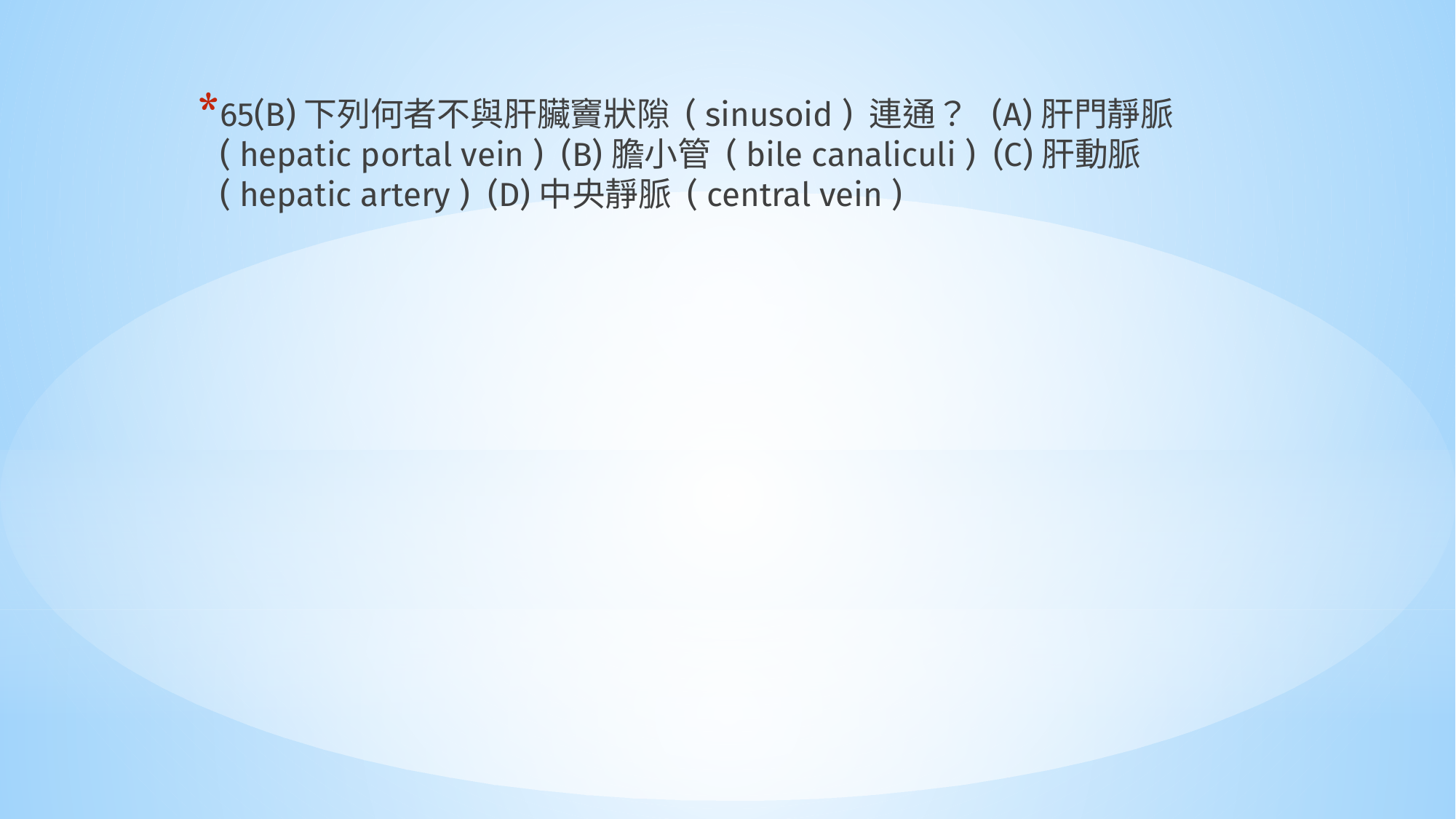

65(B)下列何者不與肝臟竇狀隙 ( sinusoid ) 連通？  (A)肝門靜脈 ( hepatic portal vein )  (B)膽小管 ( bile canaliculi )  (C)肝動脈 ( hepatic artery )  (D)中央靜脈 ( central vein )
#